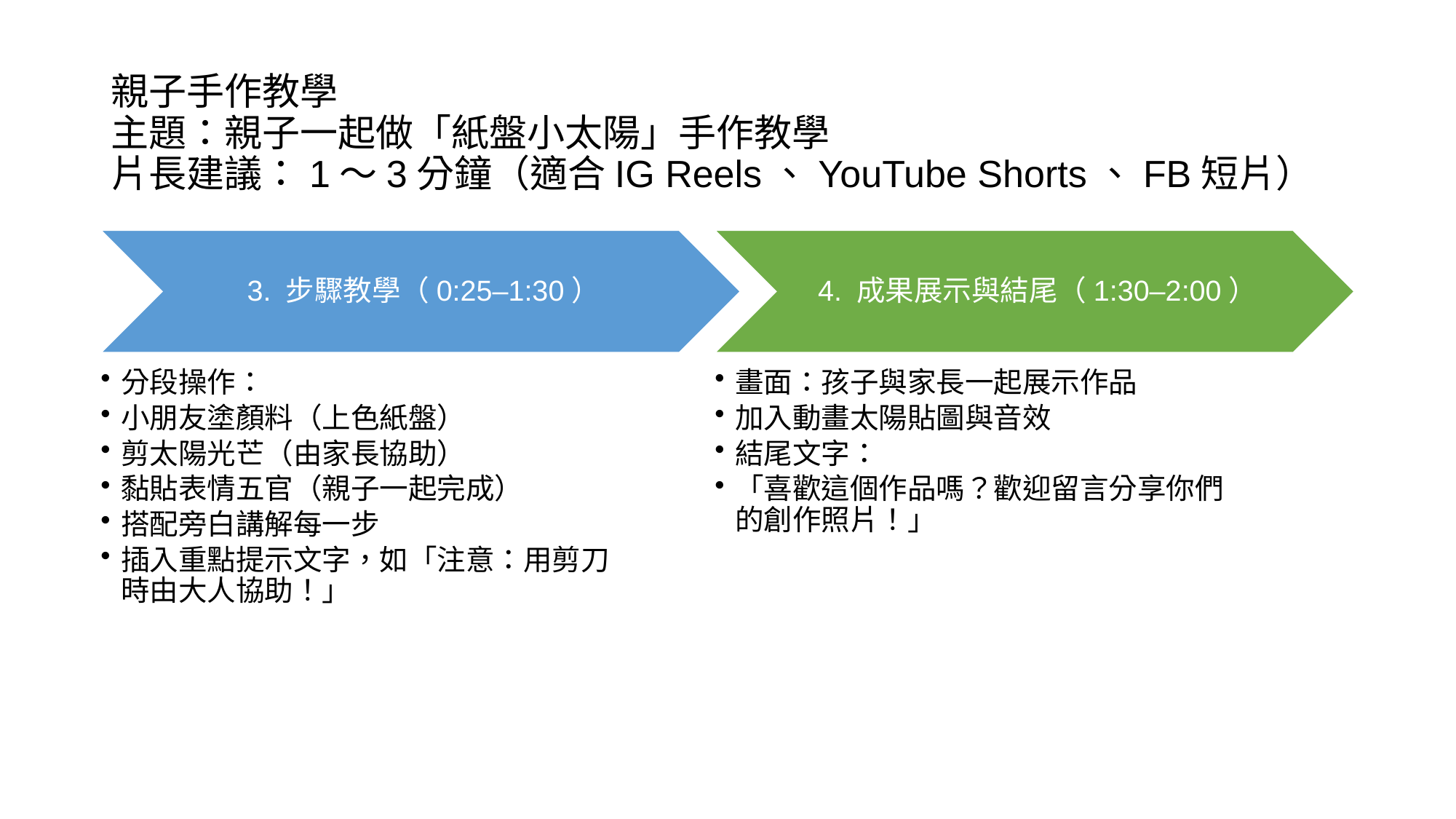

# 親子手作教學 主題：親子一起做「紙盤小太陽」手作教學 片長建議：1～3分鐘（適合IG Reels、YouTube Shorts、FB短片）
3. 步驟教學（0:25–1:30）
分段操作：
小朋友塗顏料（上色紙盤）
剪太陽光芒（由家長協助）
黏貼表情五官（親子一起完成）
搭配旁白講解每一步
插入重點提示文字，如「注意：用剪刀時由大人協助！」
4. 成果展示與結尾（1:30–2:00）
畫面：孩子與家長一起展示作品
加入動畫太陽貼圖與音效
結尾文字：
「喜歡這個作品嗎？歡迎留言分享你們的創作照片！」